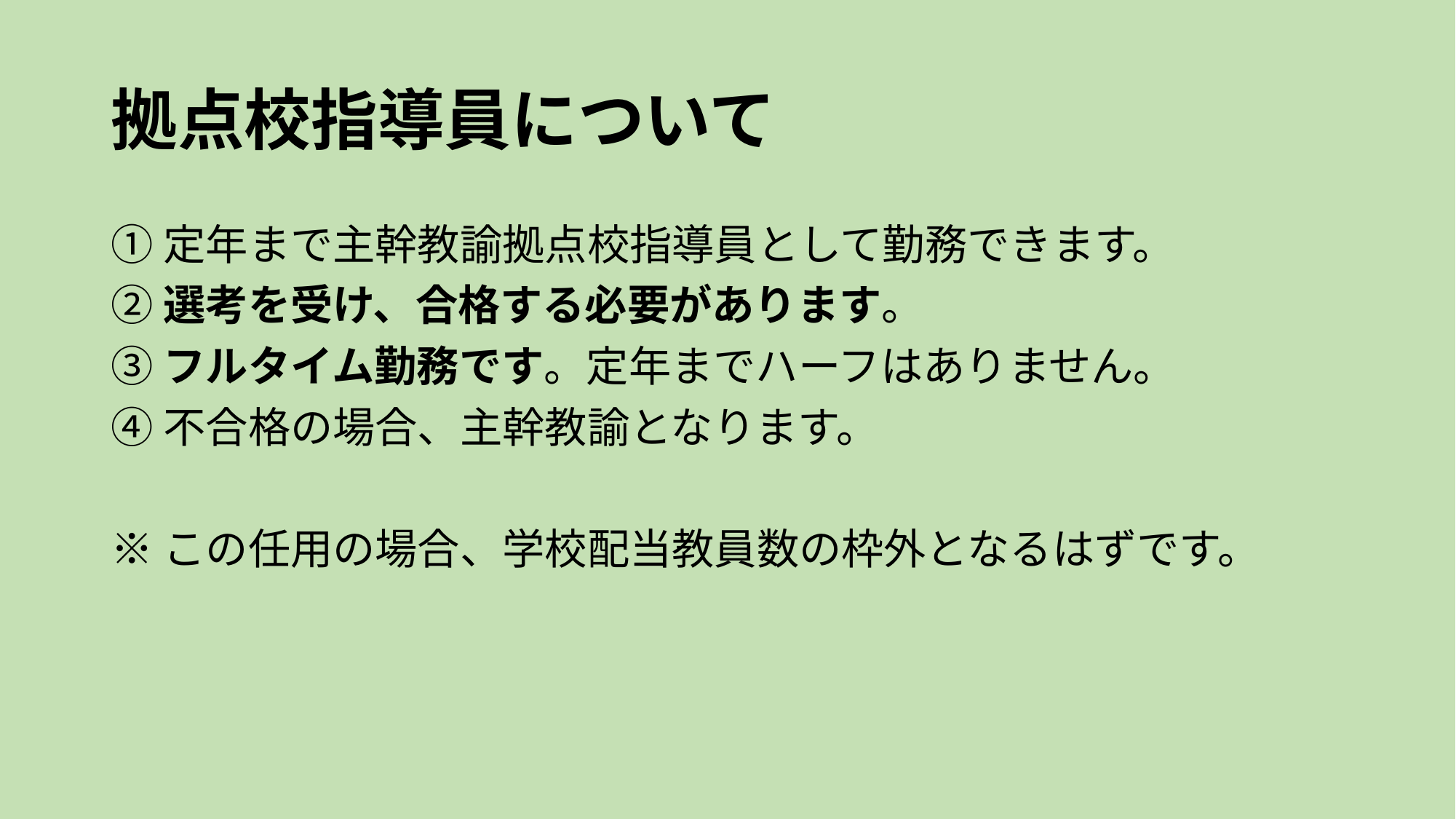

# 拠点校指導員について
①定年まで主幹教諭拠点校指導員として勤務できます。
②選考を受け、合格する必要があります。
③フルタイム勤務です。定年までハーフはありません。
④不合格の場合、主幹教諭となります。

※この任用の場合、学校配当教員数の枠外となるはずです。